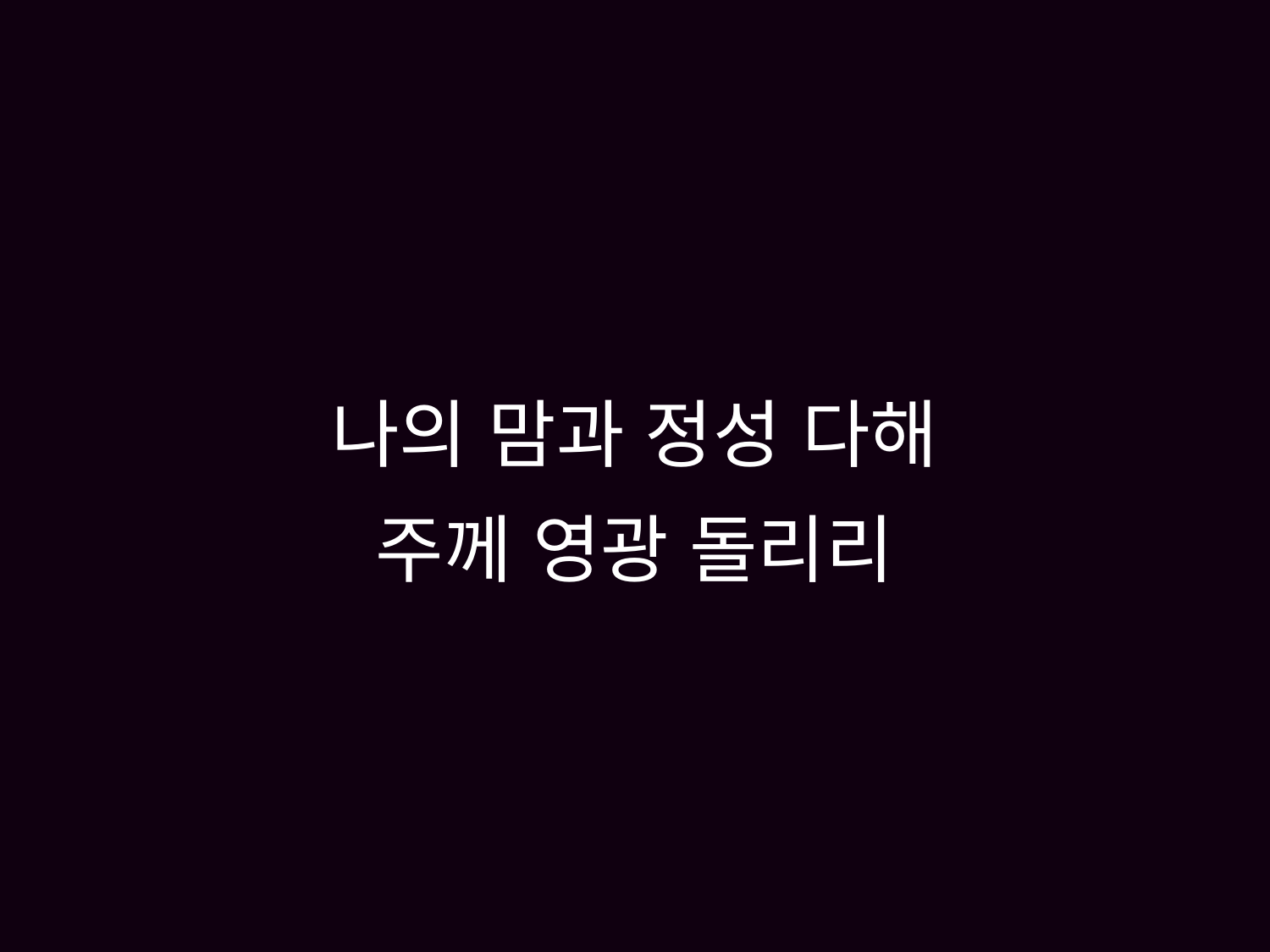

# 나의 맘과 정성 다해 주께 영광 돌리리